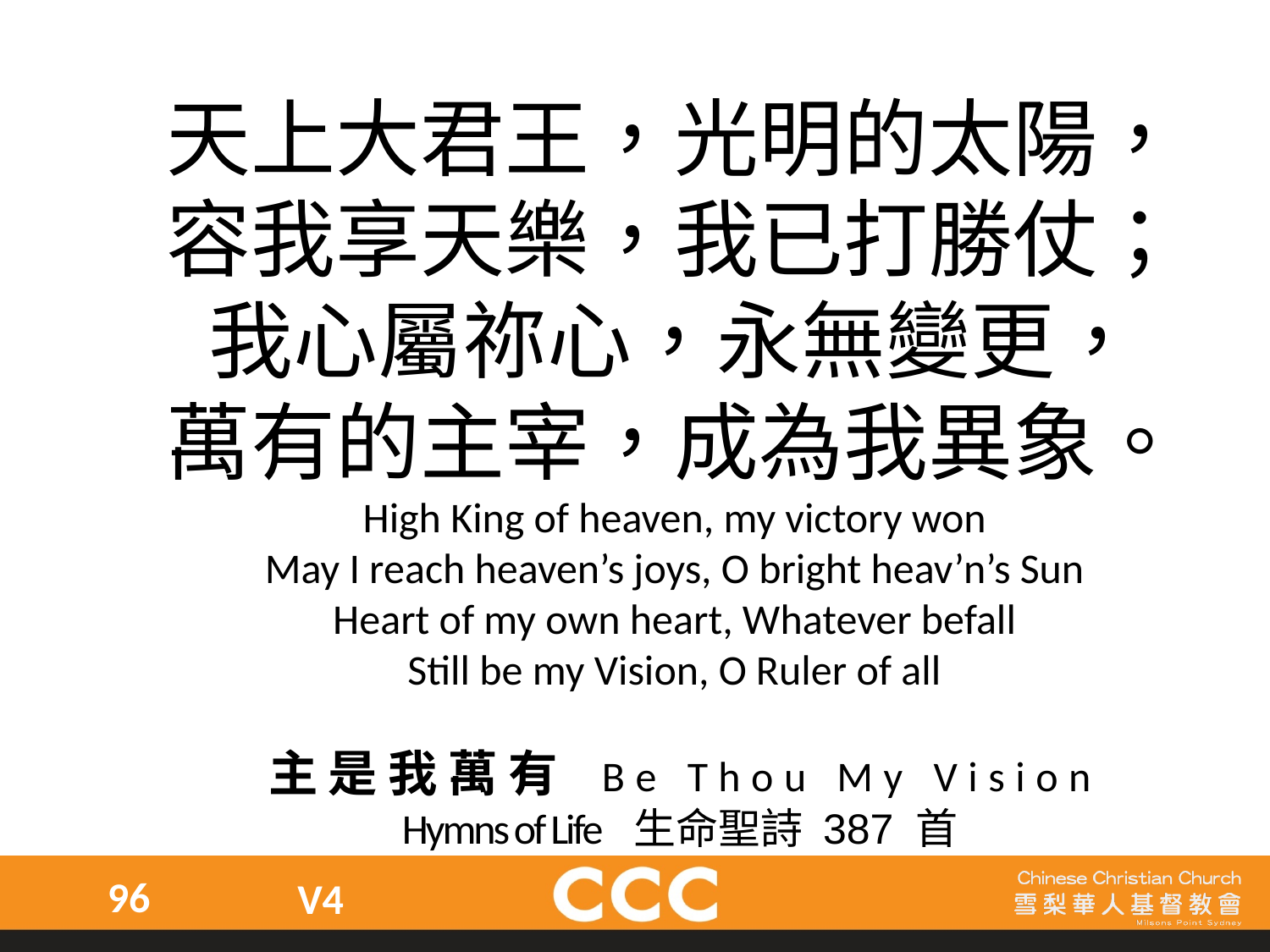

天上大君王，光明的太陽，
容我享天樂，我已打勝仗；
我心屬祢心，永無變更，
萬有的主宰，成為我異象。
High King of heaven, my victory won
May I reach heaven’s joys, O bright heav’n’s Sun
Heart of my own heart, Whatever befall
Still be my Vision, O Ruler of all
主是我萬有 Be Thou My Vision
Hymns of Life   生命聖詩 387 首
96
V4